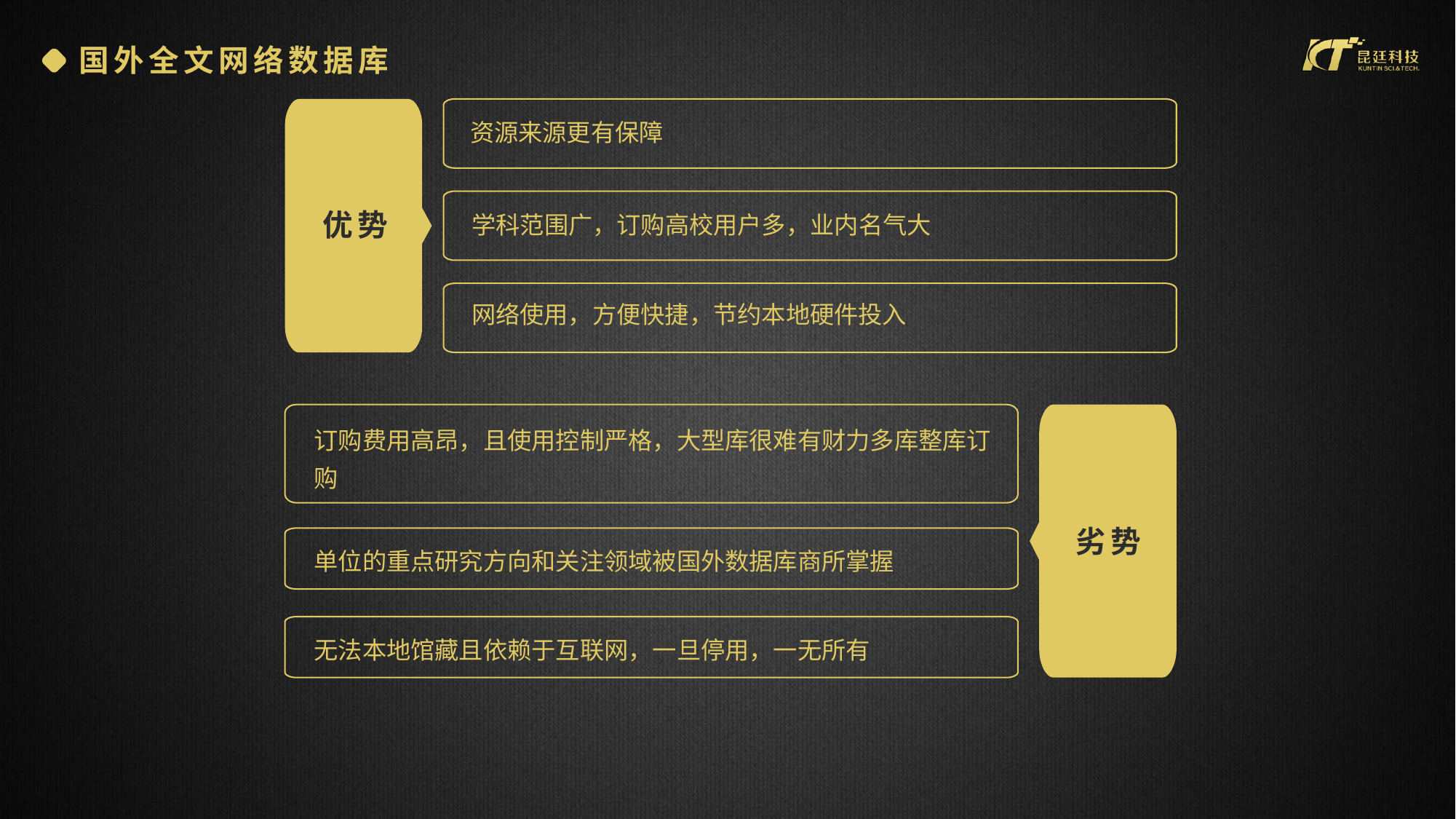

国外全文网络数据库

优势

资源来源更有保障

学科范围广，订购高校用户多，业内名气大

网络使用，方便快捷，节约本地硬件投入

订购费用高昂，且使用控制严格，大型库很难有财力多库整库订购

劣势

单位的重点研究方向和关注领域被国外数据库商所掌握

无法本地馆藏且依赖于互联网，一旦停用，一无所有